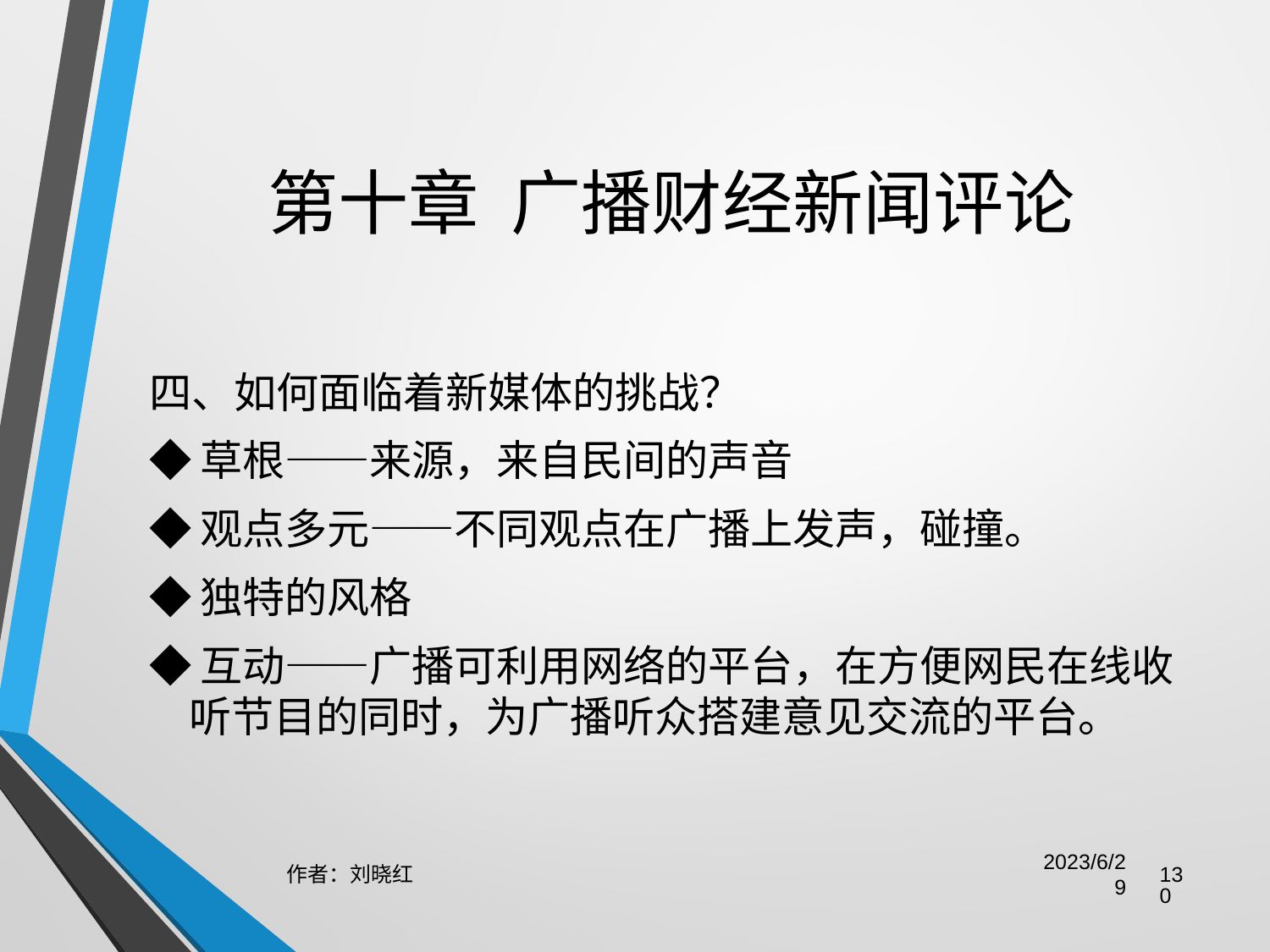

# 第十章  广播财经新闻评论
四、如何面临着新媒体的挑战？
◆草根——来源，来自民间的声音
◆观点多元——不同观点在广播上发声，碰撞。
◆独特的风格
◆互动——广播可利用网络的平台，在方便网民在线收听节目的同时，为广播听众搭建意见交流的平台。

作者：刘晓红
2023/6/29
130